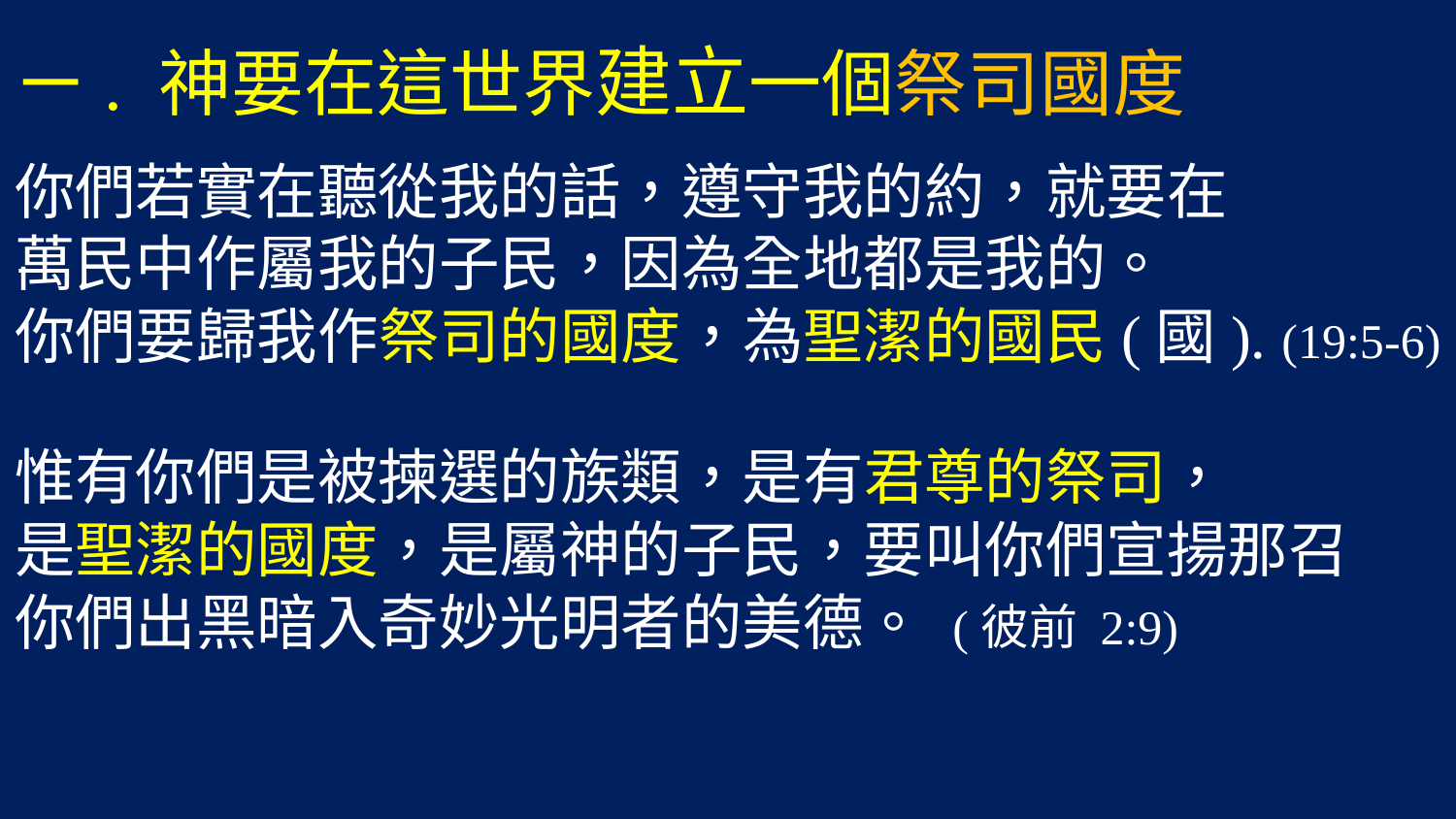

# ㄧ. 神要在這世界建立一個祭司國度
你們若實在聽從我的話，遵守我的約，就要在
萬民中作屬我的子民，因為全地都是我的。
你們要歸我作祭司的國度，為聖潔的國民(國). (19:5-6)

惟有你們是被揀選的族類，是有君尊的祭司，
是聖潔的國度，是屬神的子民，要叫你們宣揚那召
你們出黑暗入奇妙光明者的美德。 (彼前 2:9)